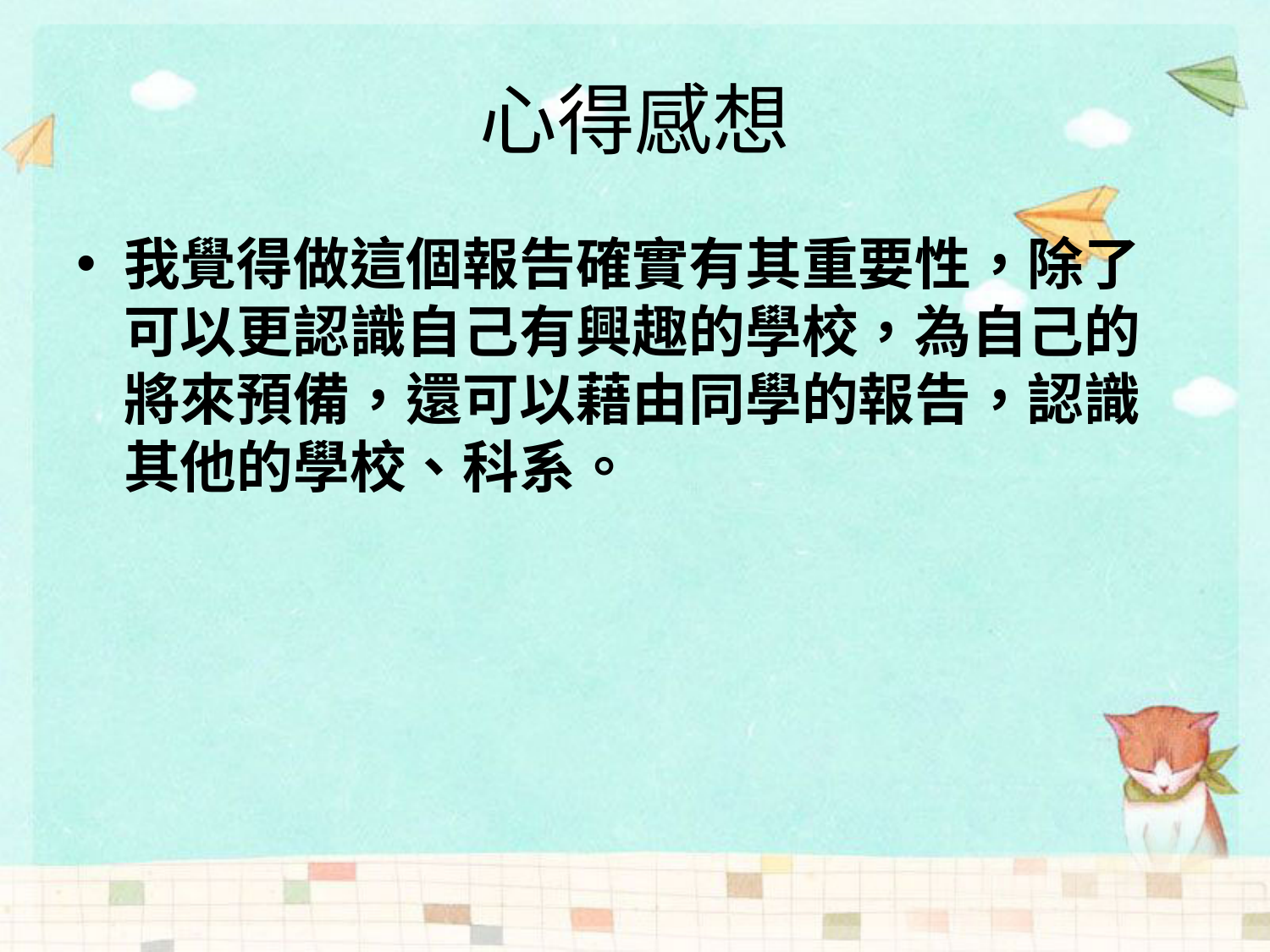

# 心得感想
我覺得做這個報告確實有其重要性，除了可以更認識自己有興趣的學校，為自己的將來預備，還可以藉由同學的報告，認識其他的學校、科系。